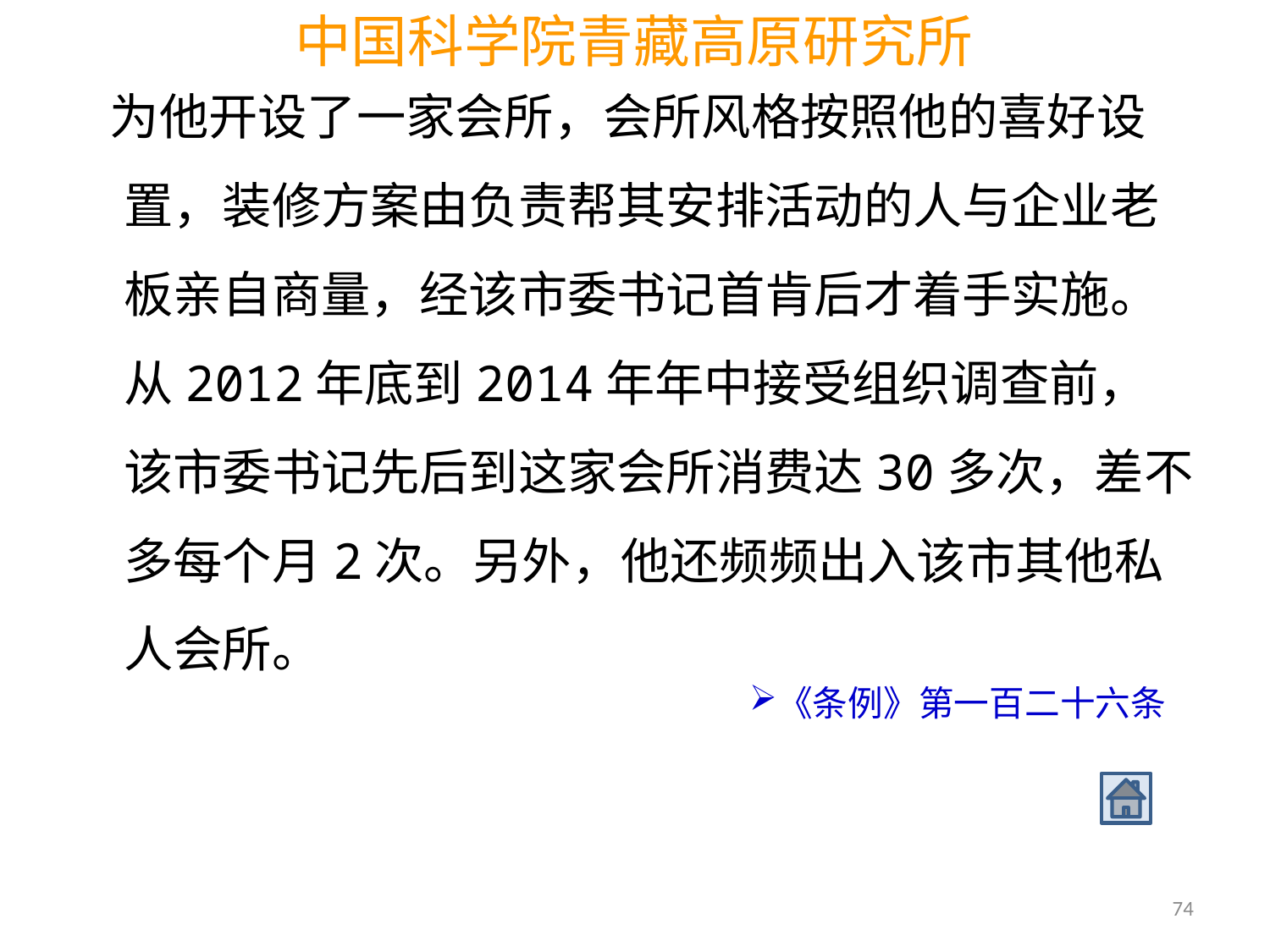

为他开设了一家会所，会所风格按照他的喜好设置，装修方案由负责帮其安排活动的人与企业老板亲自商量，经该市委书记首肯后才着手实施。从2012年底到2014年年中接受组织调查前，该市委书记先后到这家会所消费达30多次，差不多每个月2次。另外，他还频频出入该市其他私人会所。
《条例》第一百二十六条

74